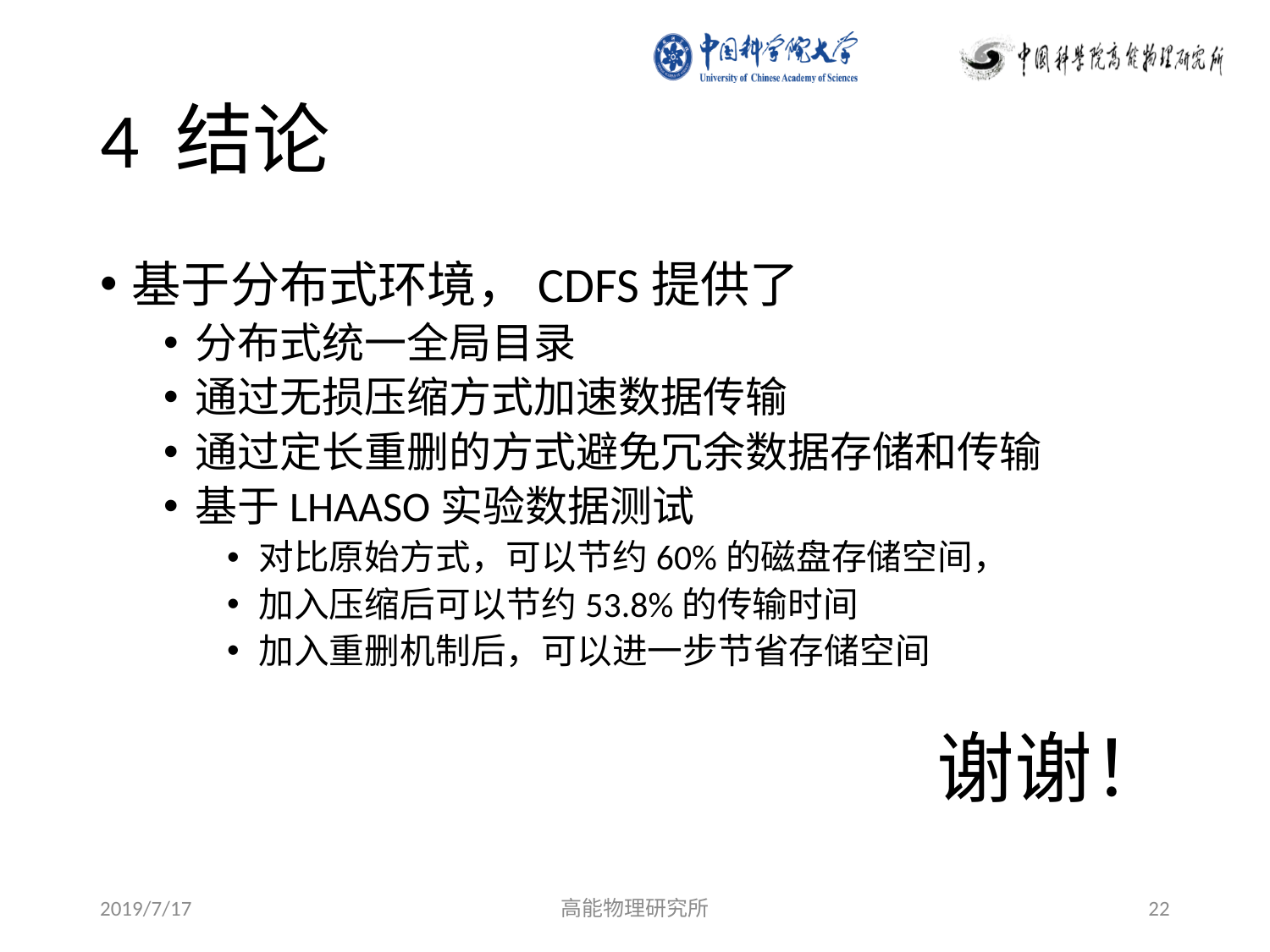

# 4 结论
基于分布式环境，CDFS提供了
分布式统一全局目录
通过无损压缩方式加速数据传输
通过定长重删的方式避免冗余数据存储和传输
基于LHAASO实验数据测试
对比原始方式，可以节约60%的磁盘存储空间，
加入压缩后可以节约53.8%的传输时间
加入重删机制后，可以进一步节省存储空间

谢谢！
2019/7/17
高能物理研究所
22